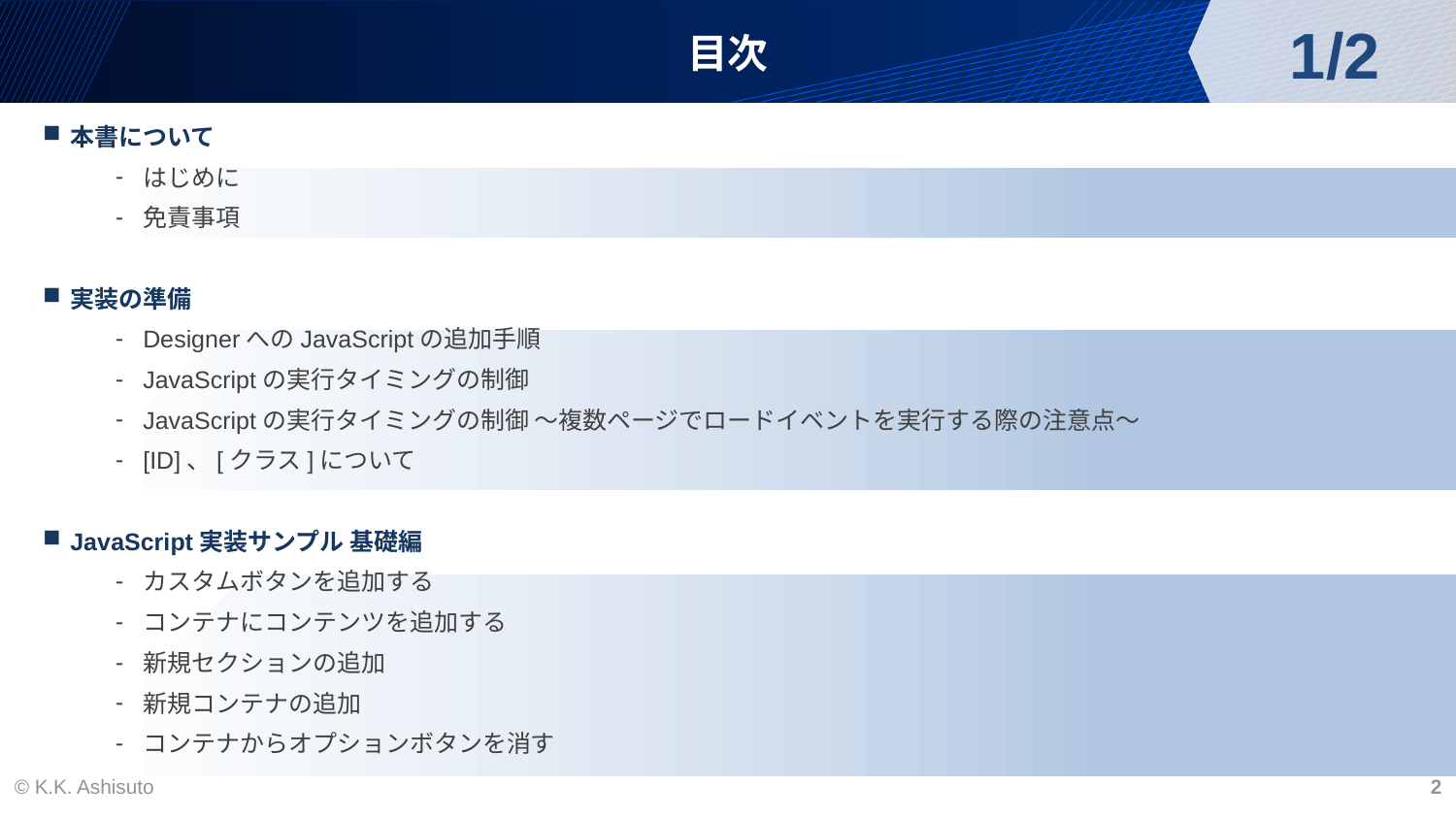

1/2
目次
本書について
はじめに
免責事項

実装の準備
DesignerへのJavaScriptの追加手順
JavaScriptの実行タイミングの制御
JavaScriptの実行タイミングの制御 ～複数ページでロードイベントを実行する際の注意点～
[ID]、[クラス]について

JavaScript実装サンプル 基礎編
カスタムボタンを追加する
コンテナにコンテンツを追加する
新規セクションの追加
新規コンテナの追加
コンテナからオプションボタンを消す

© K.K. Ashisuto
2